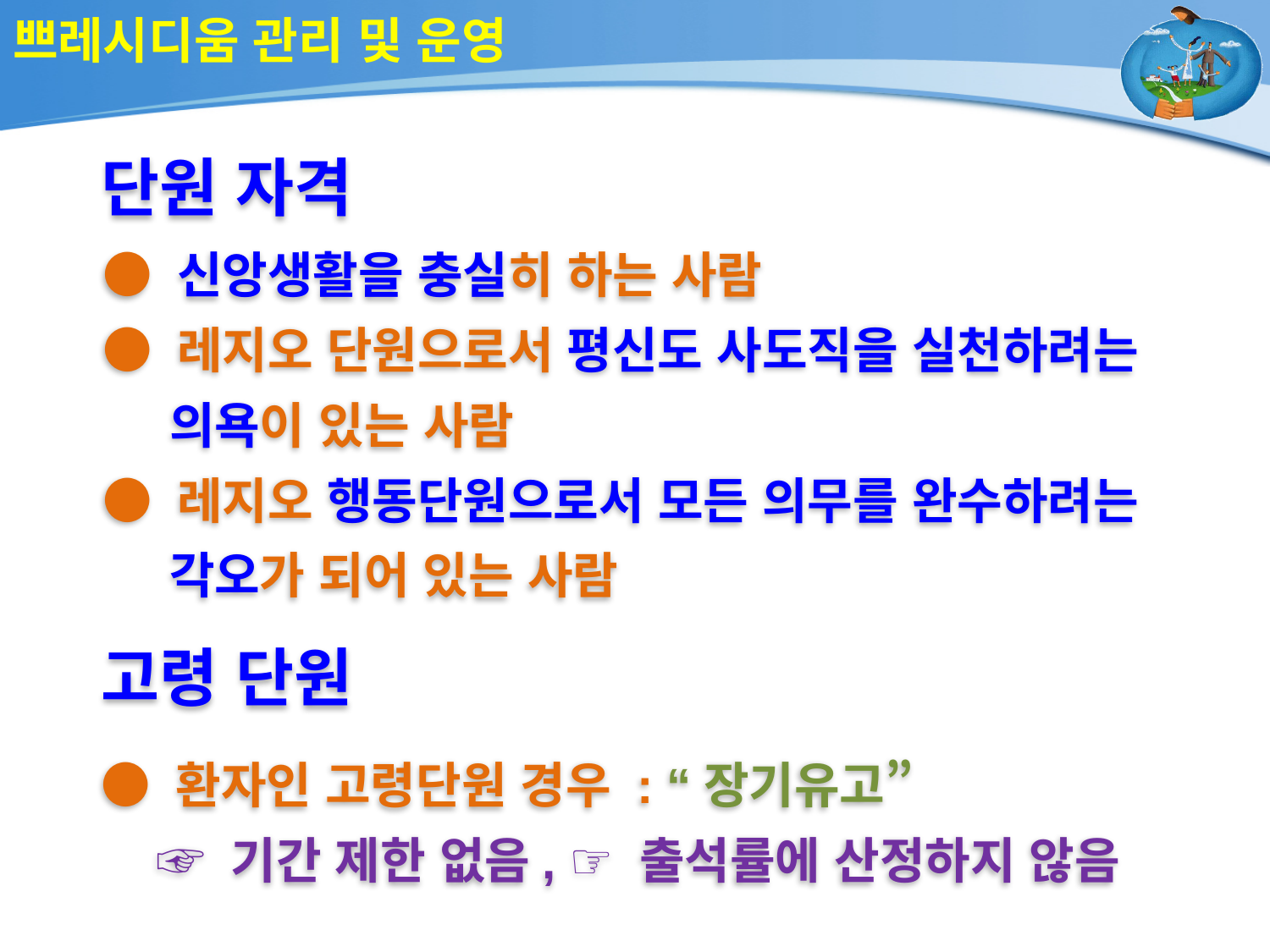

# 쁘레시디움 관리 및 운영
단원 자격
● 신앙생활을 충실히 하는 사람
● 레지오 단원으로서 평신도 사도직을 실천하려는
    의욕이 있는 사람
● 레지오 행동단원으로서 모든 의무를 완수하려는
    각오가 되어 있는 사람
고령 단원
● 환자인 고령단원 경우 : “장기유고”
    ☞ 기간 제한 없음, ☞ 출석률에 산정하지 않음